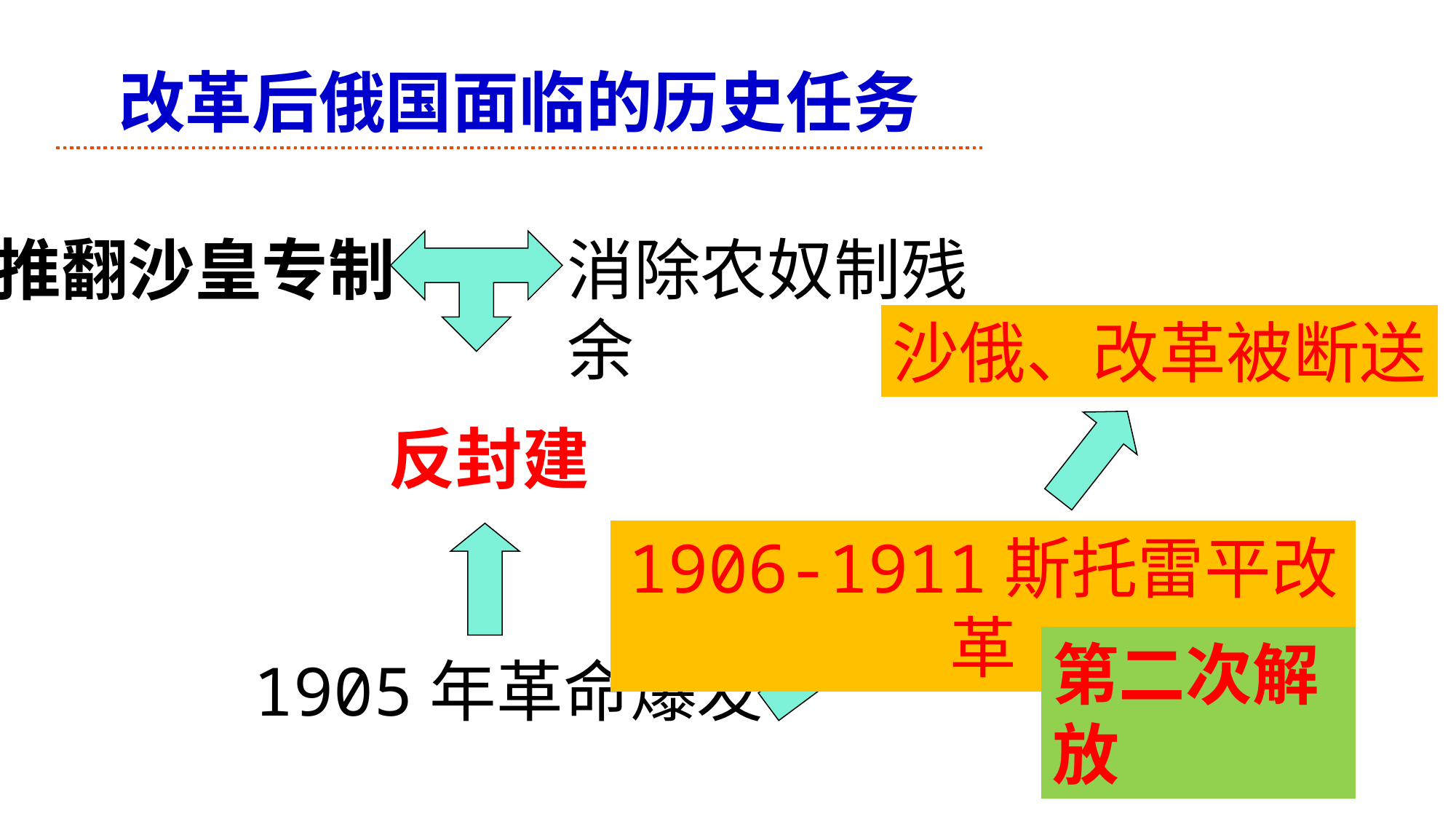

改革后俄国面临的历史任务
消除农奴制残余
推翻沙皇专制

沙俄、改革被断送

反封建
1906-1911斯托雷平改革

第二次解放
1905年革命爆发